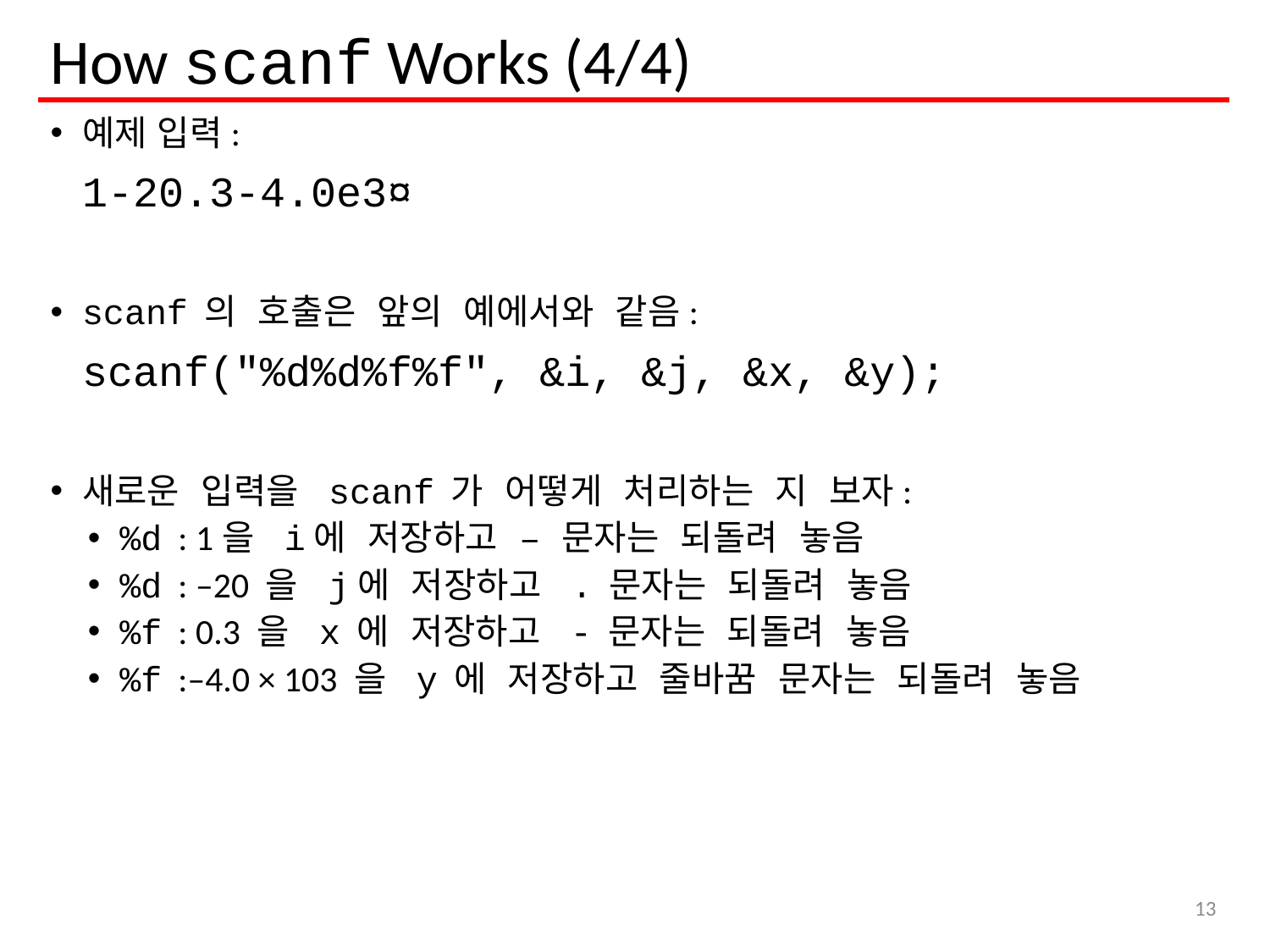

# How scanf Works (4/4)
예제 입력:
	1-20.3-4.0e3¤

scanf 의 호출은 앞의 예에서와 같음:
	scanf("%d%d%f%f", &i, &j, &x, &y);

새로운 입력을 scanf 가 어떻게 처리하는 지 보자:
%d  : 1을 i에 저장하고 – 문자는 되돌려 놓음
%d  : –20 을 j에 저장하고 . 문자는 되돌려 놓음
%f  : 0.3 을 x 에 저장하고 - 문자는 되돌려 놓음
%f  :–4.0 × 103 을 y 에 저장하고 줄바꿈 문자는 되돌려 놓음

13